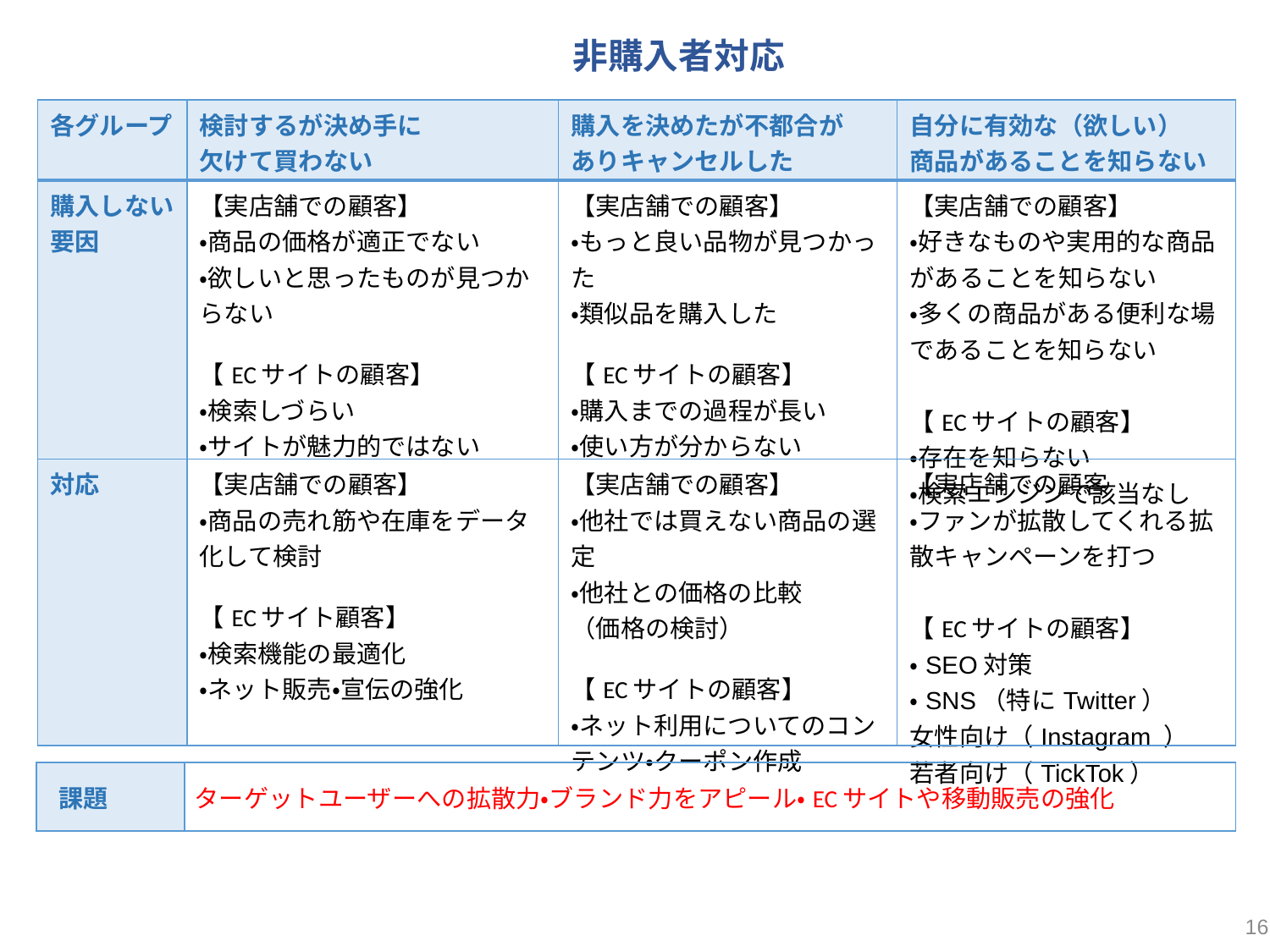

非購入者対応
| 各グループ | 検討するが決め手に 欠けて買わない | 購入を決めたが不都合が ありキャンセルした | 自分に有効な（欲しい） 商品があることを知らない |
| --- | --- | --- | --- |
| 購入しない要因 | 【実店舗での顧客】 ・商品の価格が適正でない ・欲しいと思ったものが見つからない 【ECサイトの顧客】 ・検索しづらい ・サイトが魅力的ではない | 【実店舗での顧客】 ・もっと良い品物が見つかった ・類似品を購入した 【ECサイトの顧客】 ・購入までの過程が長い ・使い方が分からない | 【実店舗での顧客】 ・好きなものや実用的な商品があることを知らない ・多くの商品がある便利な場であることを知らない 【ECサイトの顧客】 ・存在を知らない ・検索エンジンで該当なし |
| 対応 | 【実店舗での顧客】 ・商品の売れ筋や在庫をデータ化して検討 【ECサイト顧客】 ・検索機能の最適化 ・ネット販売・宣伝の強化 | 【実店舗での顧客】 ・他社では買えない商品の選定 ・他社との価格の比較 （価格の検討） 【ECサイトの顧客】 ・ネット利用についてのコンテンツ・クーポン作成 | 【実店舗での顧客 ・ファンが拡散してくれる拡散キャンペーンを打つ 【ECサイトの顧客】 ・SEO対策 ・SNS（特にTwitter） 女性向け（Instagram ） 若者向け（TickTok） |
| 課題 | ターゲットユーザーへの拡散力・ブランド力をアピール・ECサイトや移動販売の強化 |
| --- | --- |
16